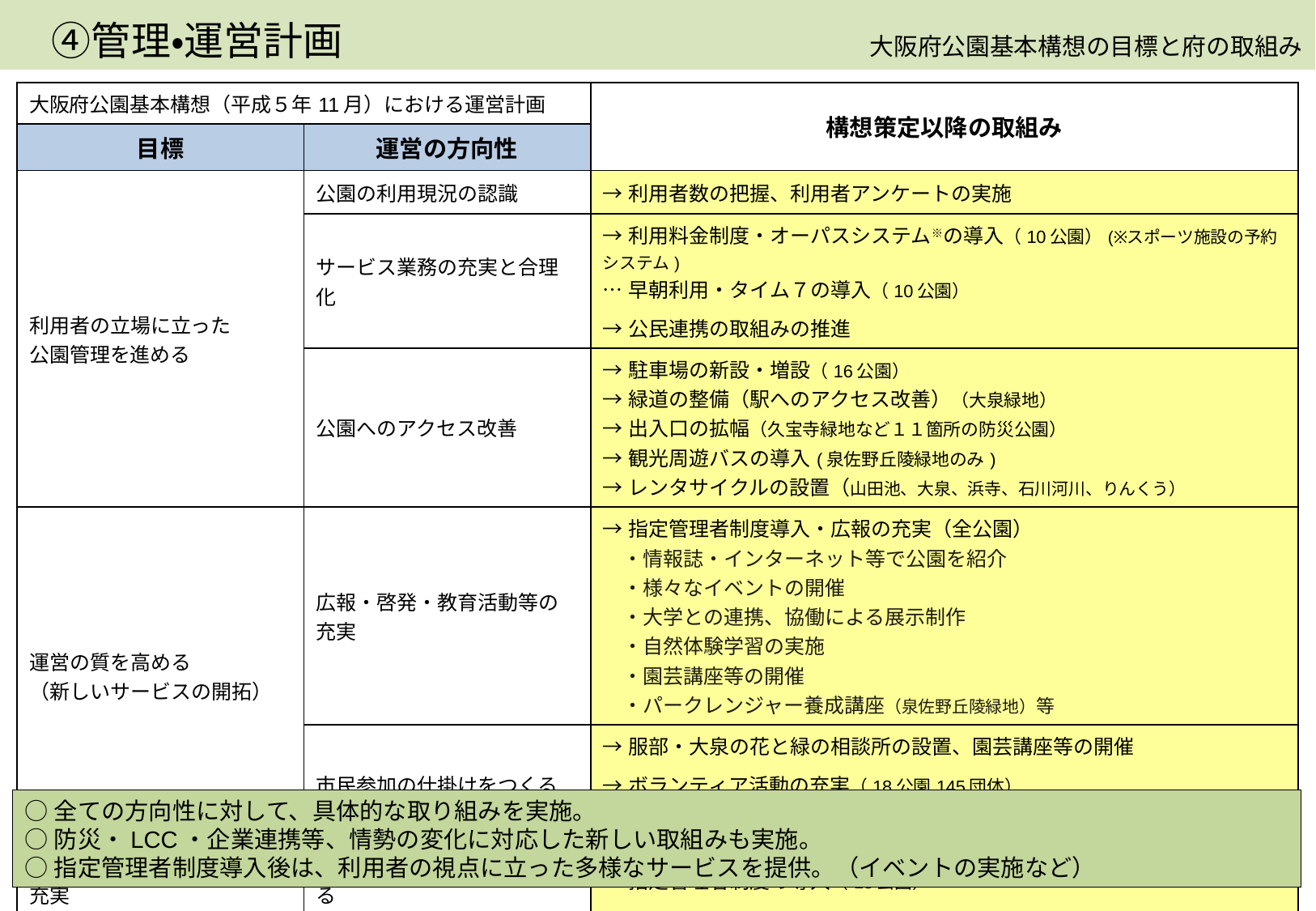

④管理・運営計画
　大阪府公園基本構想の目標と府の取組み
| 大阪府公園基本構想（平成５年11月）における運営計画 |  | 構想策定以降の取組み |
| --- | --- | --- |
| 目標 | 運営の方向性 |  |
| 利用者の立場に立った 公園管理を進める | 公園の利用現況の認識 | →利用者数の把握、利用者アンケートの実施 |
|  | サービス業務の充実と合理化 | →利用料金制度・オーパスシステム※の導入（10公園）(※スポーツ施設の予約システム) …早朝利用・タイム７の導入（10公園） →公民連携の取組みの推進 |
|  | 公園へのアクセス改善 | →駐車場の新設・増設（16公園） →緑道の整備（駅へのアクセス改善）（大泉緑地） →出入口の拡幅（久宝寺緑地など１１箇所の防災公園） →観光周遊バスの導入(泉佐野丘陵緑地のみ) →レンタサイクルの設置（山田池、大泉、浜寺、石川河川、りんくう） |
| 運営の質を高める （新しいサービスの開拓） | 広報・啓発・教育活動等の充実 | →指定管理者制度導入・広報の充実（全公園） 　・情報誌・インターネット等で公園を紹介 　・様々なイベントの開催 　・大学との連携、協働による展示制作 　・自然体験学習の実施 　・園芸講座等の開催 　・パークレンジャー養成講座（泉佐野丘陵緑地）等 |
|  | 市民参加の仕掛けをつくる | →服部・大泉の花と緑の相談所の設置、園芸講座等の開催 →ボランティア活動の充実（18公園145団体） →協議会（7公園）・パーククラブ（泉佐野丘陵緑地）の設置 |
| 管理・運営の体制・組織の充実 | 予算と組織の充実をすすめる | →指定管理者制度の導入（18公園） |
○全ての方向性に対して、具体的な取り組みを実施。
○防災・LCC・企業連携等、情勢の変化に対応した新しい取組みも実施。
○指定管理者制度導入後は、利用者の視点に立った多様なサービスを提供。（イベントの実施など）
10